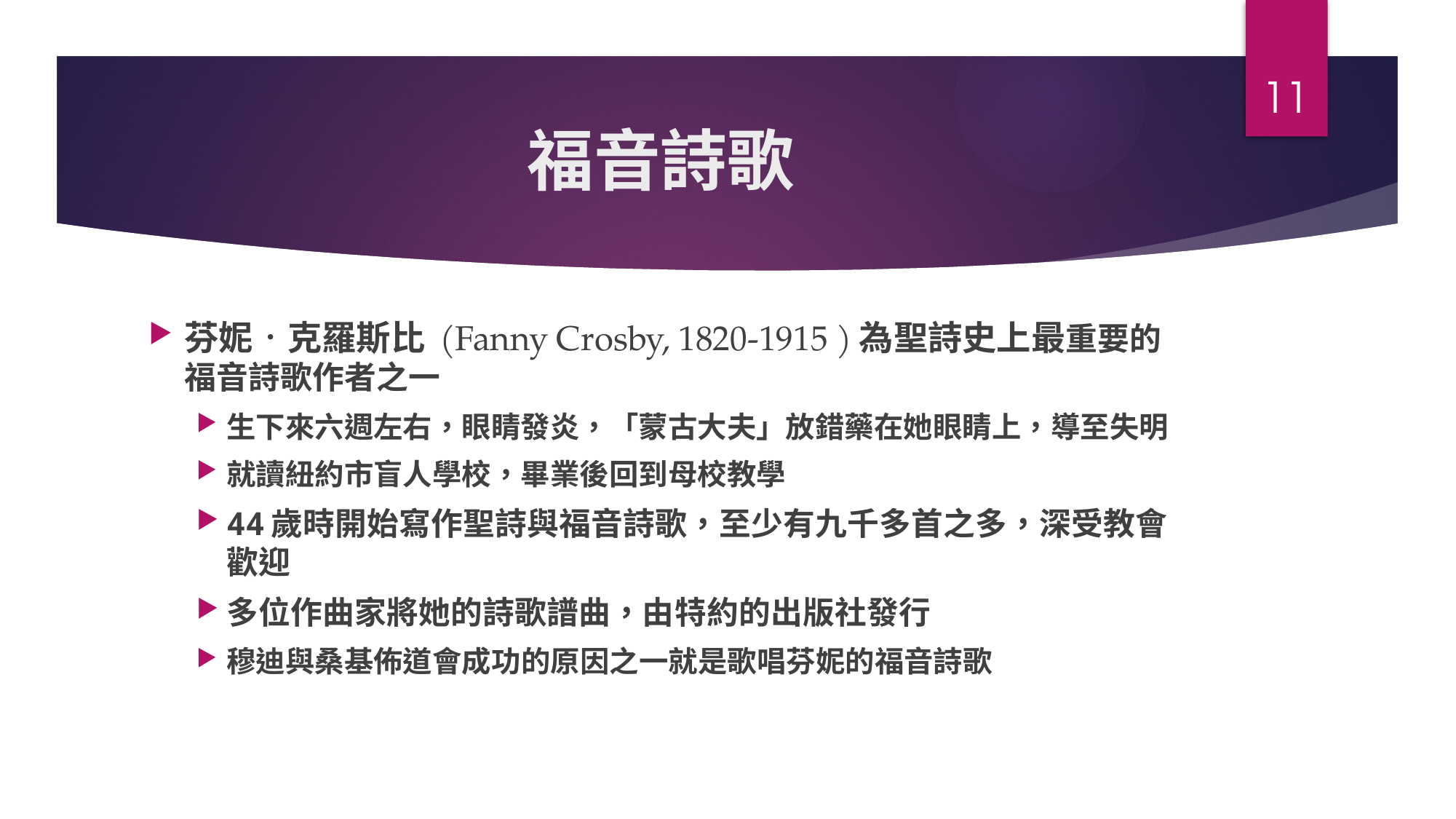

11
# 福音詩歌
芬妮．克羅斯比 (Fanny Crosby, 1820-1915 )為聖詩史上最重要的福音詩歌作者之一
生下來六週左右，眼睛發炎，「蒙古大夫」放錯藥在她眼睛上，導至失明
就讀紐約市盲人學校，畢業後回到母校教學
44歲時開始寫作聖詩與福音詩歌，至少有九千多首之多，深受教會歡迎
多位作曲家將她的詩歌譜曲，由特約的出版社發行
穆迪與桑基佈道會成功的原因之一就是歌唱芬妮的福音詩歌